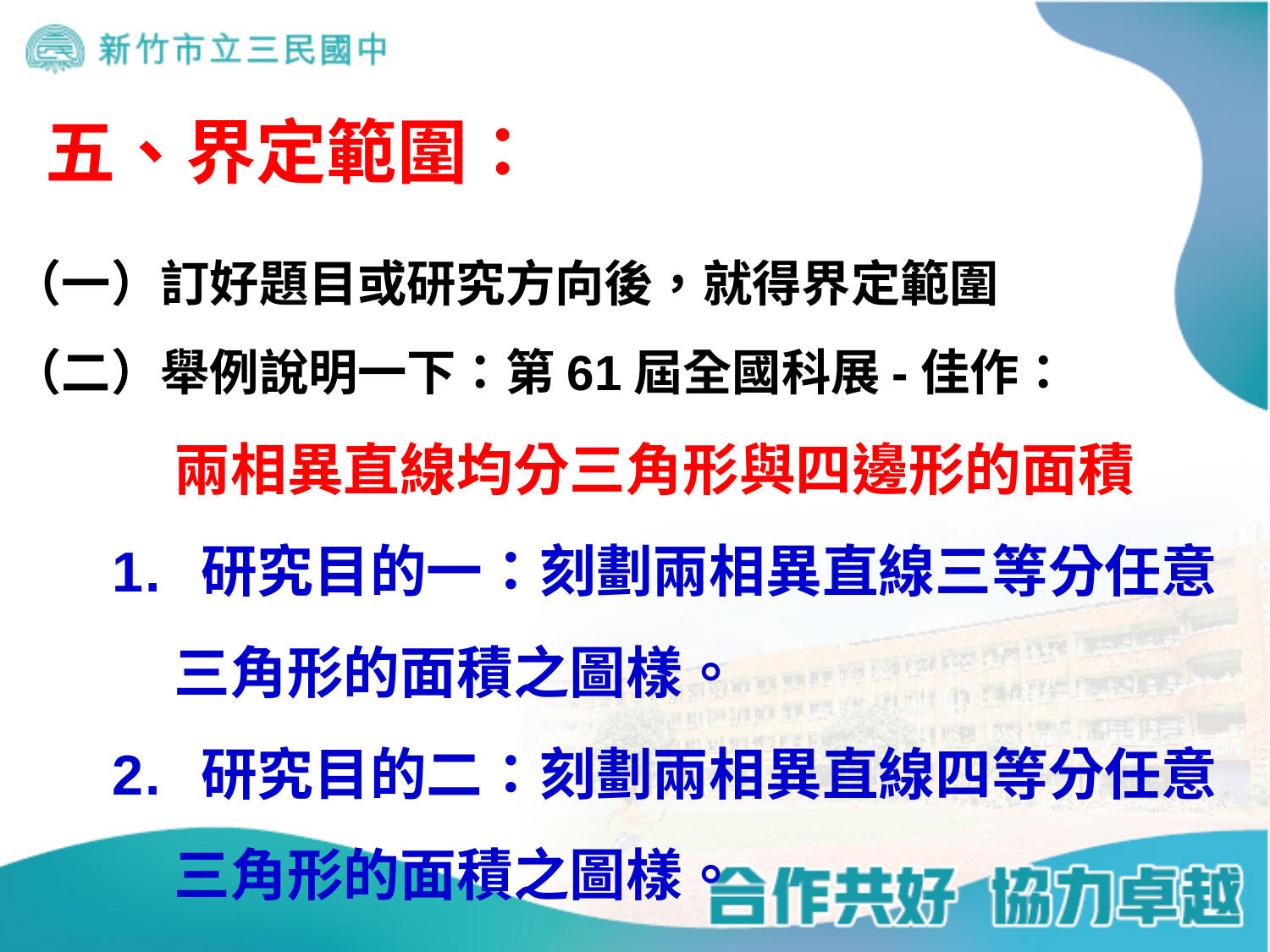

五、界定範圍：
（一）訂好題目或研究方向後，就得界定範圍
（二）舉例說明一下：第61屆全國科展-佳作：
兩相異直線均分三角形與四邊形的面積
 研究目的一：刻劃兩相異直線三等分任意三角形的面積之圖樣。
 研究目的二：刻劃兩相異直線四等分任意三角形的面積之圖樣。